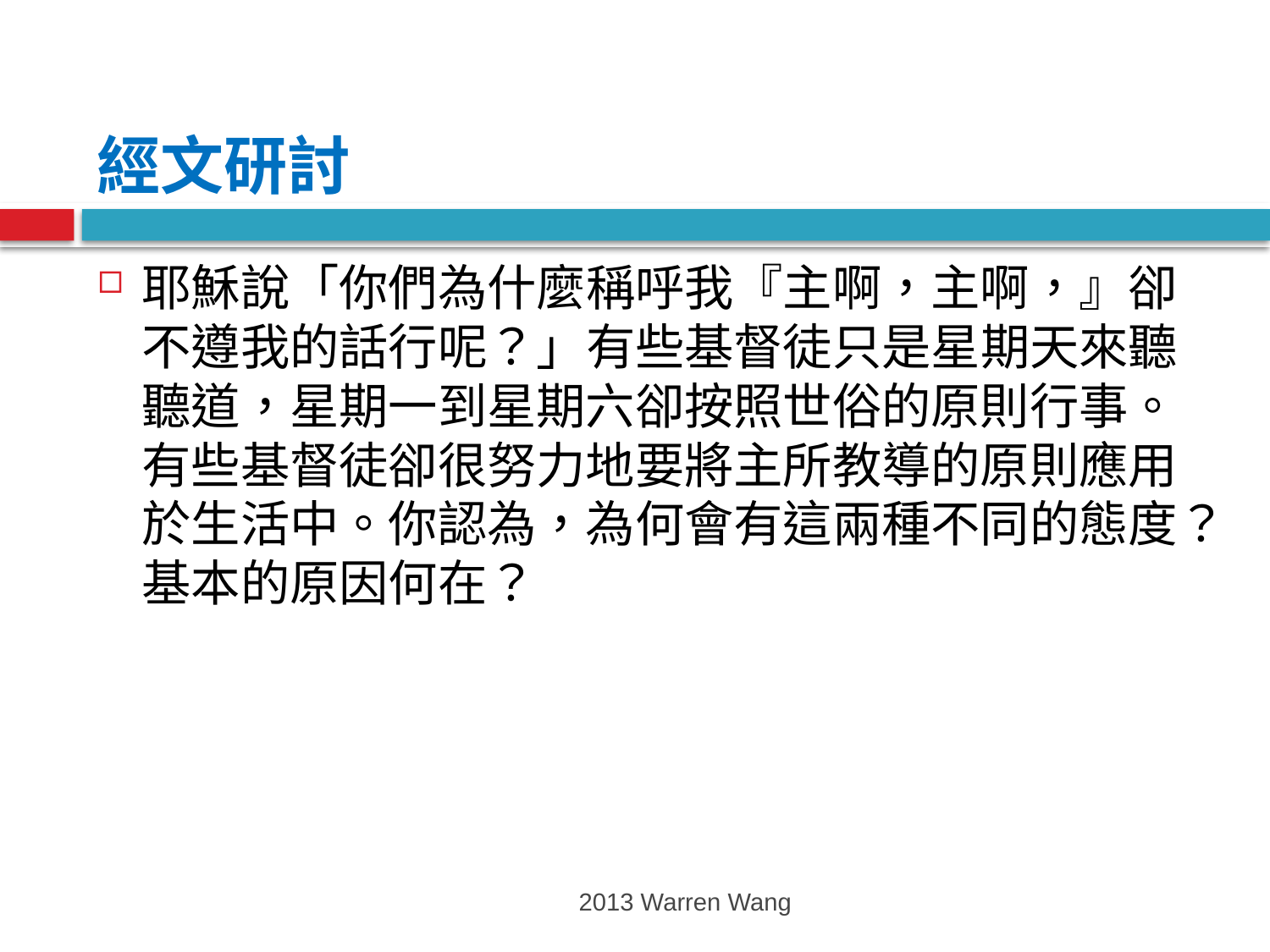

# 經文研討
耶穌說「你們為什麼稱呼我『主啊，主啊，』卻不遵我的話行呢？」有些基督徒只是星期天來聽聽道，星期一到星期六卻按照世俗的原則行事。有些基督徒卻很努力地要將主所教導的原則應用於生活中。你認為，為何會有這兩種不同的態度？基本的原因何在？
2013 Warren Wang